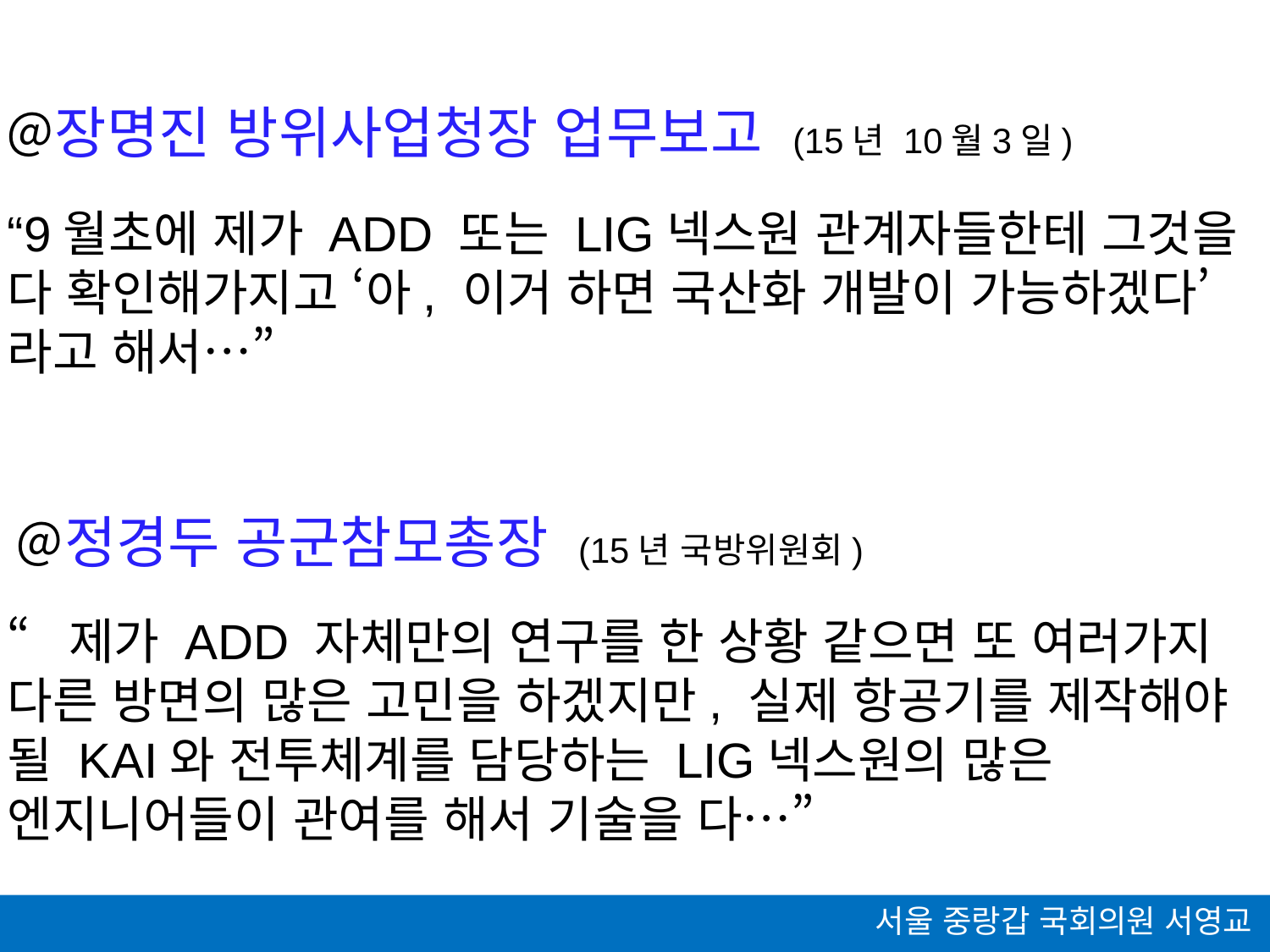

＠장명진 방위사업청장 업무보고 (15년 10월3일)
“9월초에 제가 ADD 또는 LIG넥스원 관계자들한테 그것을 다 확인해가지고 ‘아, 이거 하면 국산화 개발이 가능하겠다’라고 해서…”
＠정경두 공군참모총장 (15년 국방위원회)
“제가 ADD 자체만의 연구를 한 상황 같으면 또 여러가지 다른 방면의 많은 고민을 하겠지만, 실제 항공기를 제작해야 될 KAI와 전투체계를 담당하는 LIG넥스원의 많은 엔지니어들이 관여를 해서 기술을 다…”

서울 중랑갑 국회의원 서영교